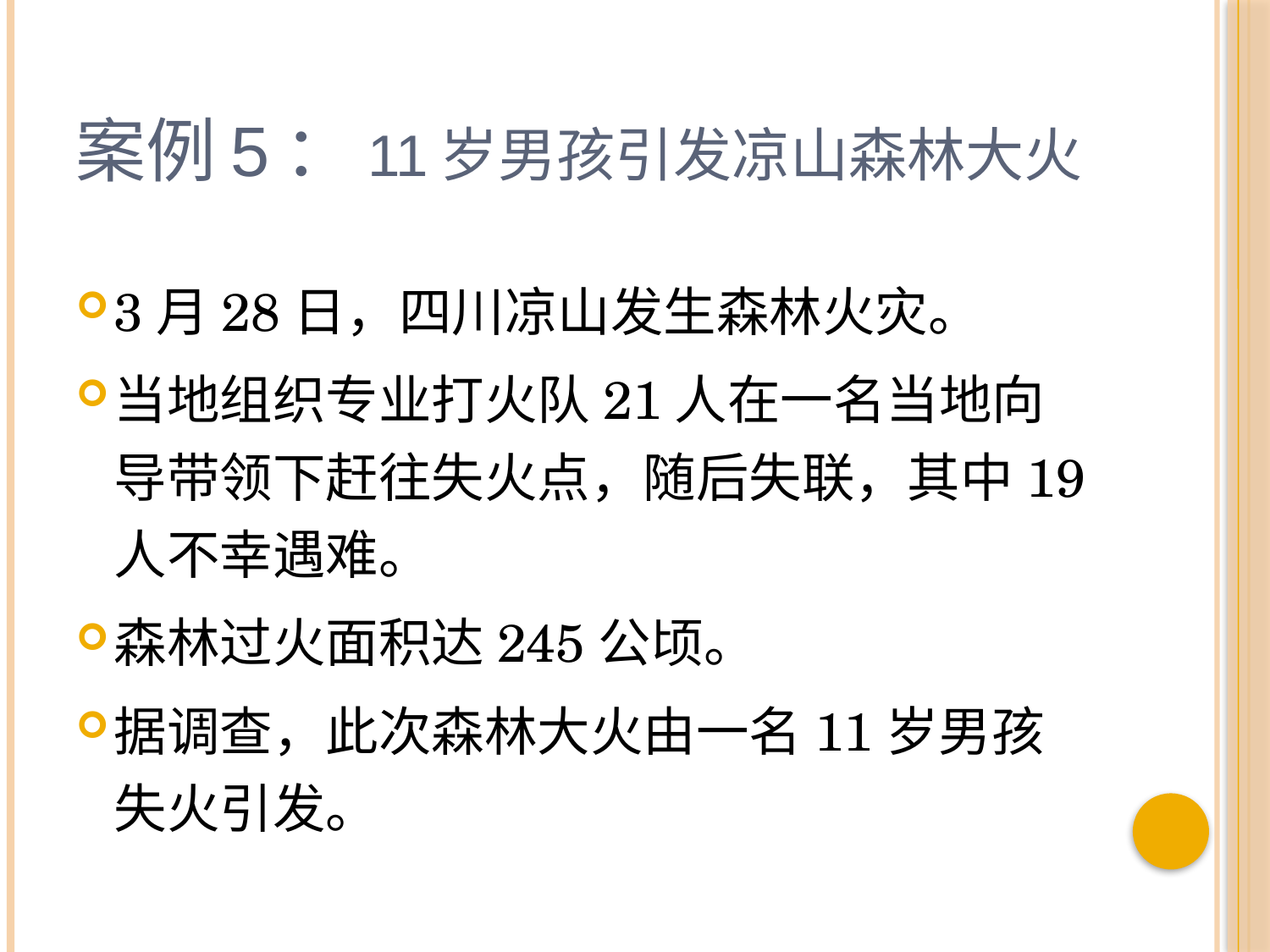

# 案例5：11岁男孩引发凉山森林大火
3月28日，四川凉山发生森林火灾。
当地组织专业打火队21人在一名当地向导带领下赶往失火点，随后失联，其中19人不幸遇难。
森林过火面积达245公顷。
据调查，此次森林大火由一名11岁男孩失火引发。